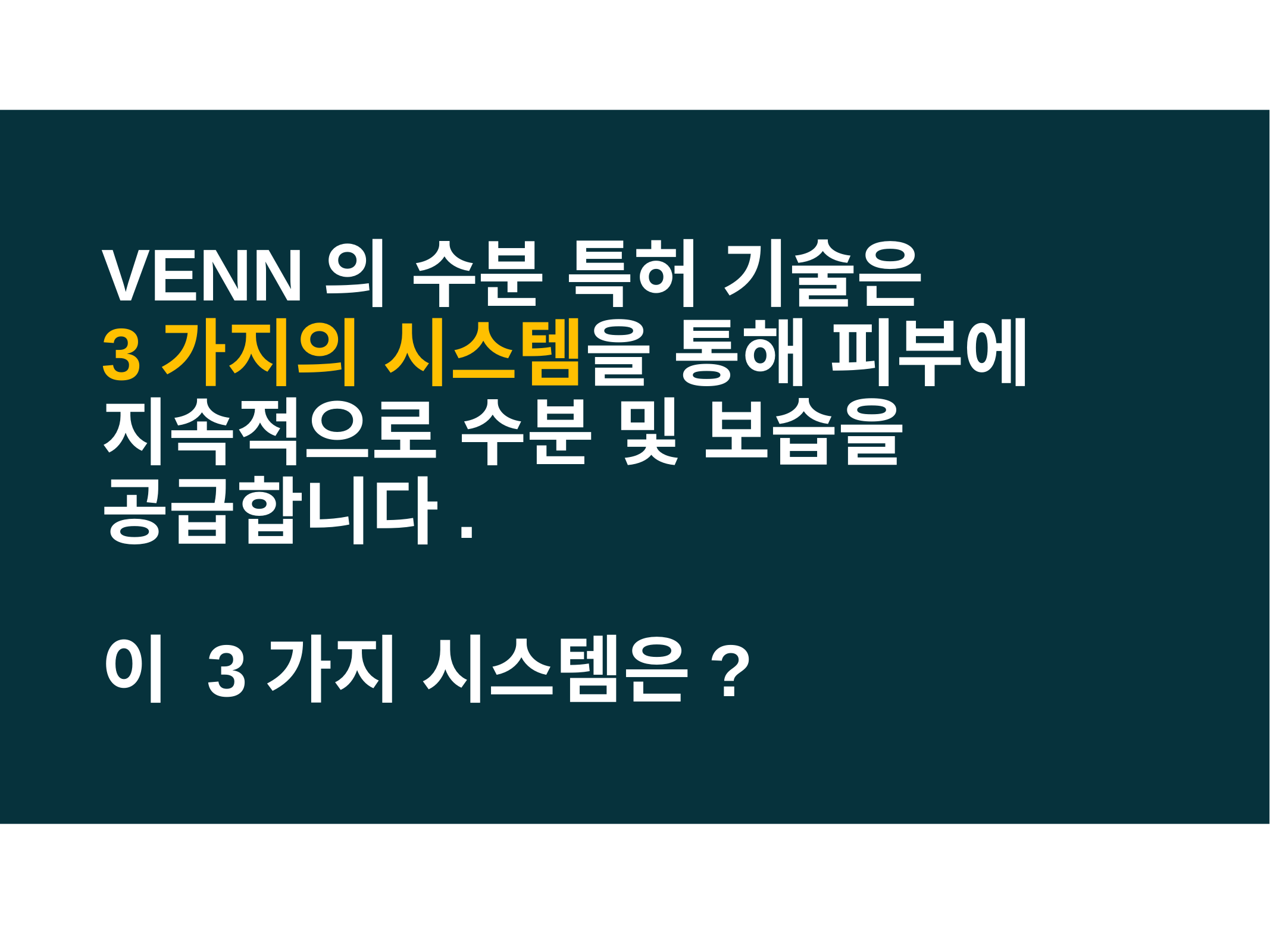

VENN의 수분 특허 기술은
3가지의 시스템을 통해 피부에
지속적으로 수분 및 보습을 공급합니다.
이 3가지 시스템은?